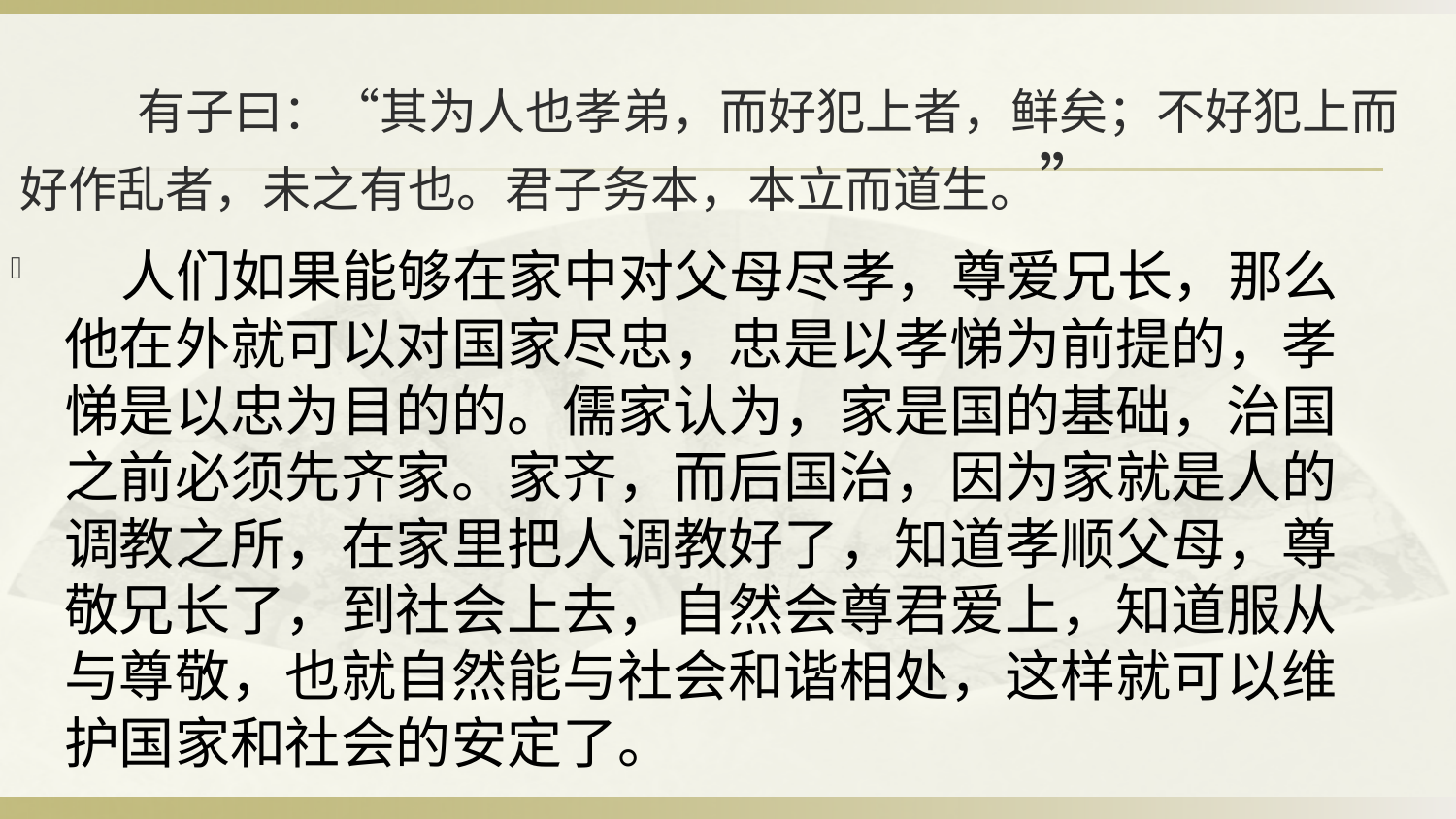

# 有子曰：“其为人也孝弟，而好犯上者，鲜矣；不好犯上而好作乱者，未之有也。君子务本，本立而道生。”
   人们如果能够在家中对父母尽孝，尊爱兄长，那么他在外就可以对国家尽忠，忠是以孝悌为前提的，孝悌是以忠为目的的。儒家认为，家是国的基础，治国之前必须先齐家。家齐，而后国治，因为家就是人的调教之所，在家里把人调教好了，知道孝顺父母，尊敬兄长了，到社会上去，自然会尊君爱上，知道服从与尊敬，也就自然能与社会和谐相处，这样就可以维护国家和社会的安定了。